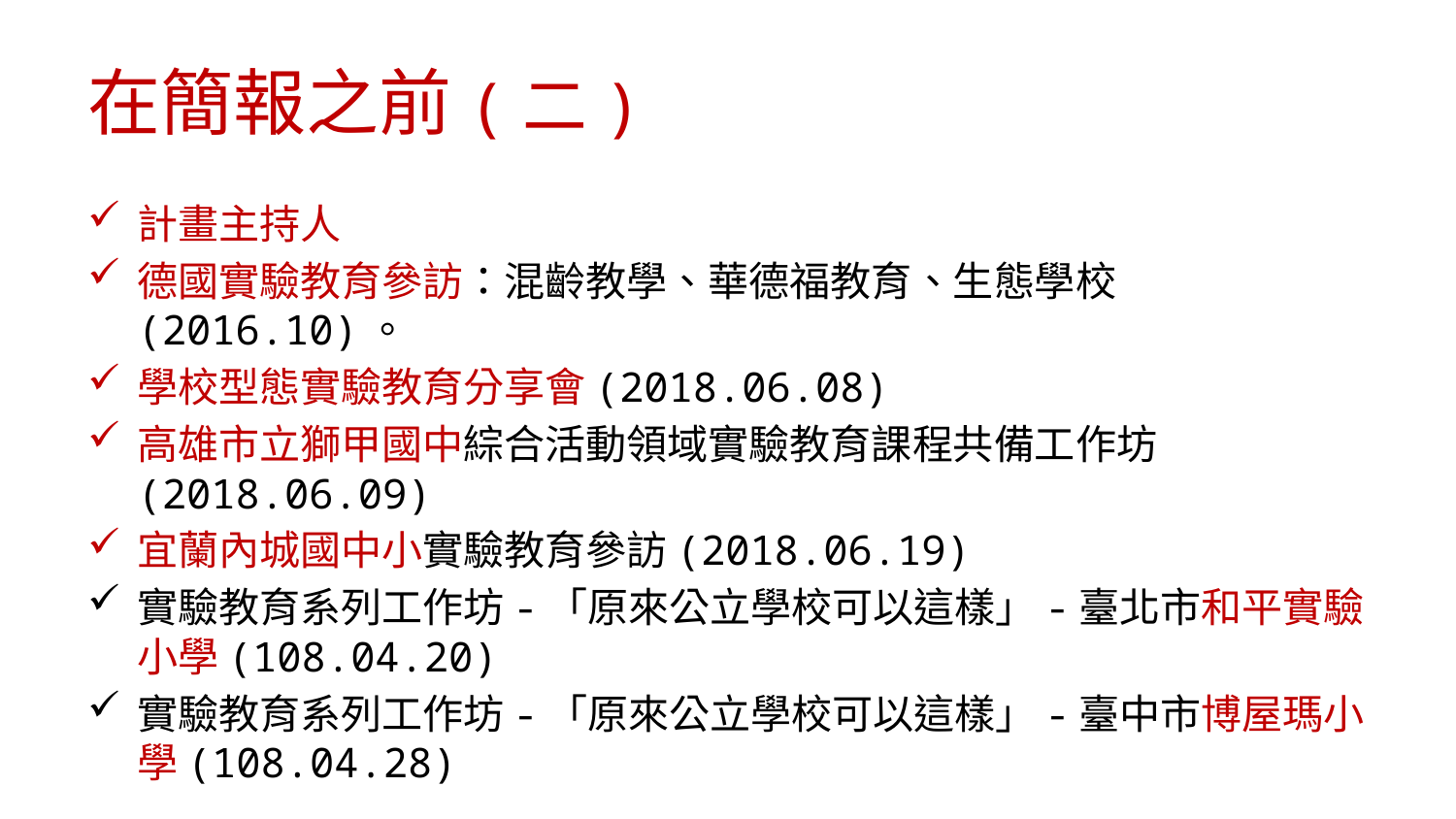

# 在簡報之前(二)
計畫主持人
德國實驗教育參訪：混齡教學、華德福教育、生態學校(2016.10)。
學校型態實驗教育分享會(2018.06.08)
高雄市立獅甲國中綜合活動領域實驗教育課程共備工作坊(2018.06.09)
宜蘭內城國中小實驗教育參訪(2018.06.19)
實驗教育系列工作坊-「原來公立學校可以這樣」-臺北市和平實驗小學(108.04.20)
實驗教育系列工作坊-「原來公立學校可以這樣」-臺中市博屋瑪小學(108.04.28)